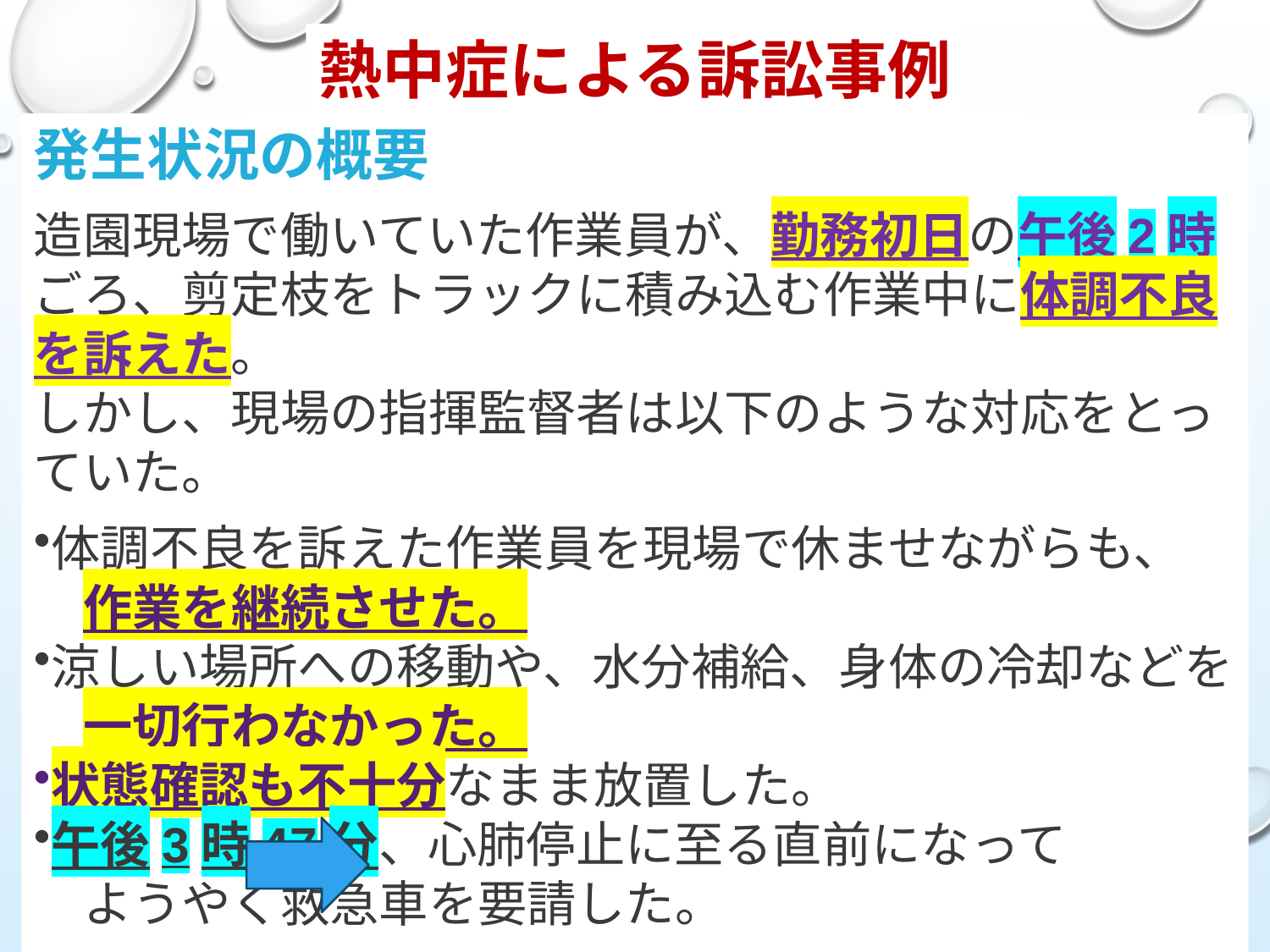

熱中症による訴訟事例
発生状況の概要

造園現場で働いていた作業員が、勤務初日の午後2時ごろ、剪定枝をトラックに積み込む作業中に体調不良を訴えた。
しかし、現場の指揮監督者は以下のような対応をとっていた。

体調不良を訴えた作業員を現場で休ませながらも、
　作業を継続させた。
涼しい場所への移動や、水分補給、身体の冷却などを
　一切行わなかった。
状態確認も不十分なまま放置した。
午後3時47分、心肺停止に至る直前になって
　ようやく救急車を要請した。

　　　　　　　　　作業員は同日夕方に死亡した。